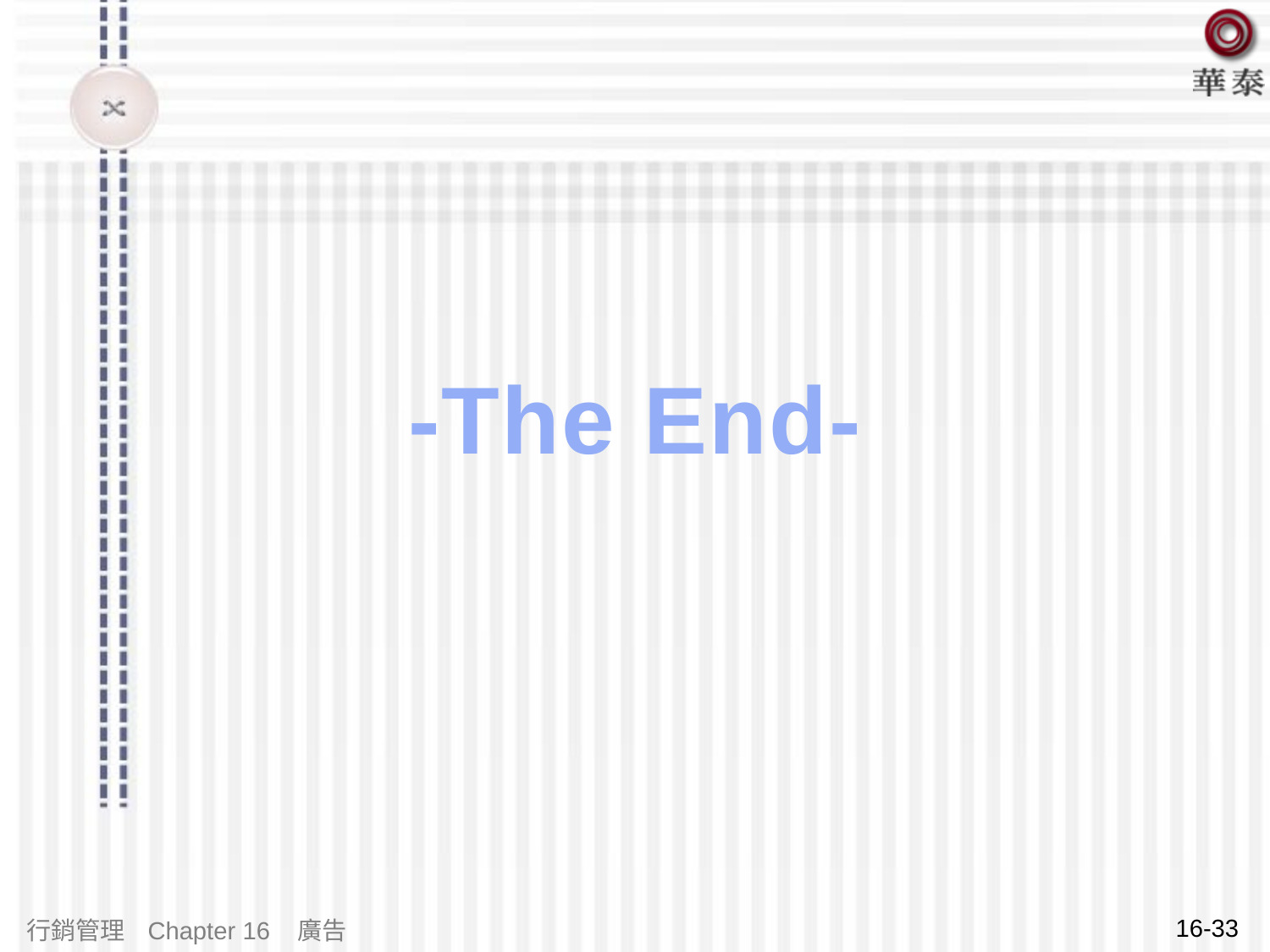

# -The End-

16-33
行銷管理   Chapter 16   廣告